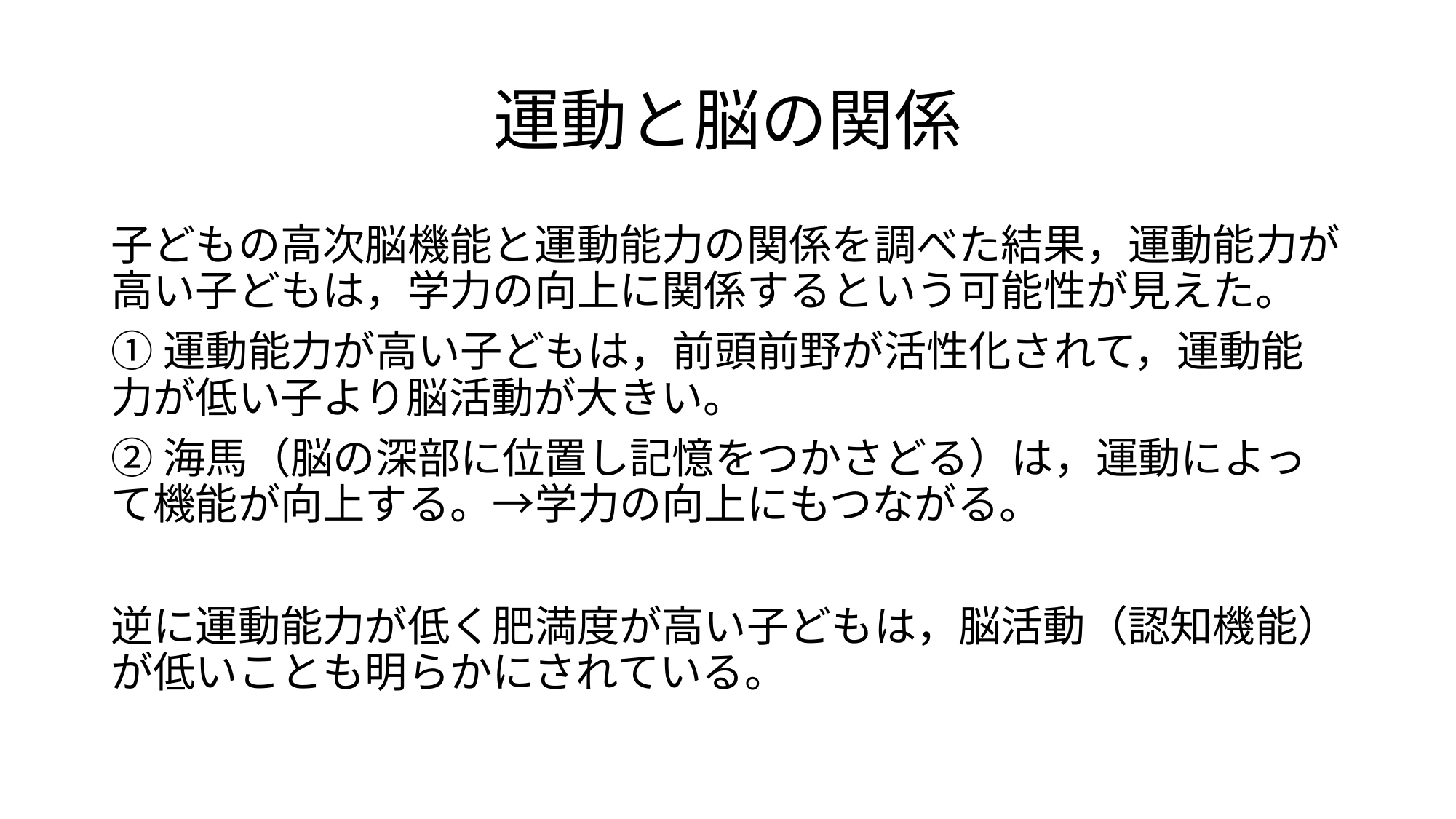

# 運動と脳の関係
子どもの高次脳機能と運動能力の関係を調べた結果，運動能力が高い子どもは，学力の向上に関係するという可能性が見えた。
①運動能力が高い子どもは，前頭前野が活性化されて，運動能力が低い子より脳活動が大きい。
②海馬（脳の深部に位置し記憶をつかさどる）は，運動によって機能が向上する。→学力の向上にもつながる。

逆に運動能力が低く肥満度が高い子どもは，脳活動（認知機能）が低いことも明らかにされている。